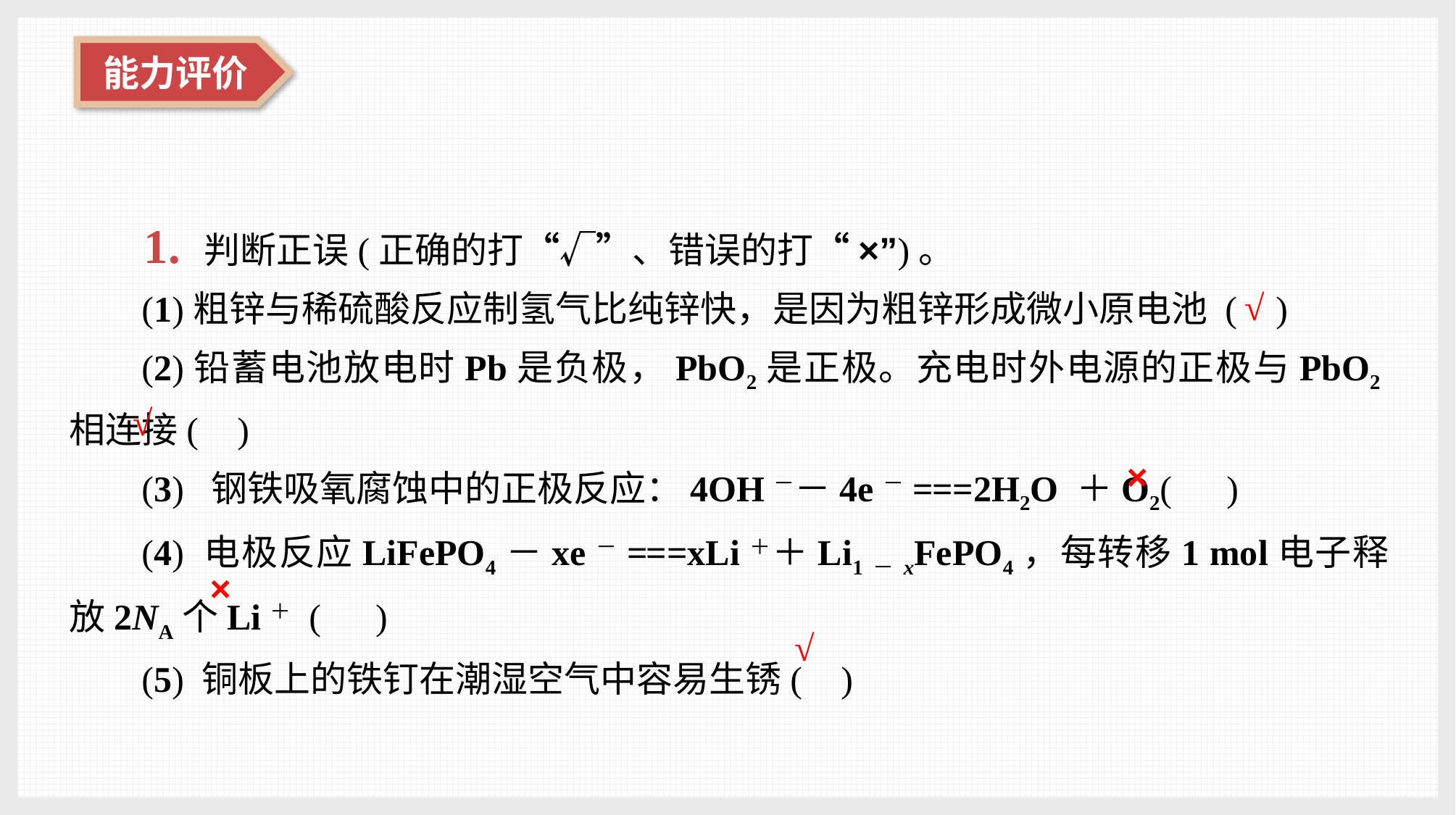

1. 判断正误(正确的打“√”、错误的打“×”)。
(1)粗锌与稀硫酸反应制氢气比纯锌快，是因为粗锌形成微小原电池 (    )
(2)铅蓄电池放电时Pb是负极，PbO2是正极。充电时外电源的正极与PbO2相连接(    )
(3)  钢铁吸氧腐蚀中的正极反应：4OH－－4e－===2H2O ＋O2(      )
(4) 电极反应LiFePO4－xe－===xLi＋＋Li1－xFePO4，每转移1 mol电子释放2NA个Li＋ (      )
(5) 铜板上的铁钉在潮湿空气中容易生锈(    )
√
√
×
×
√